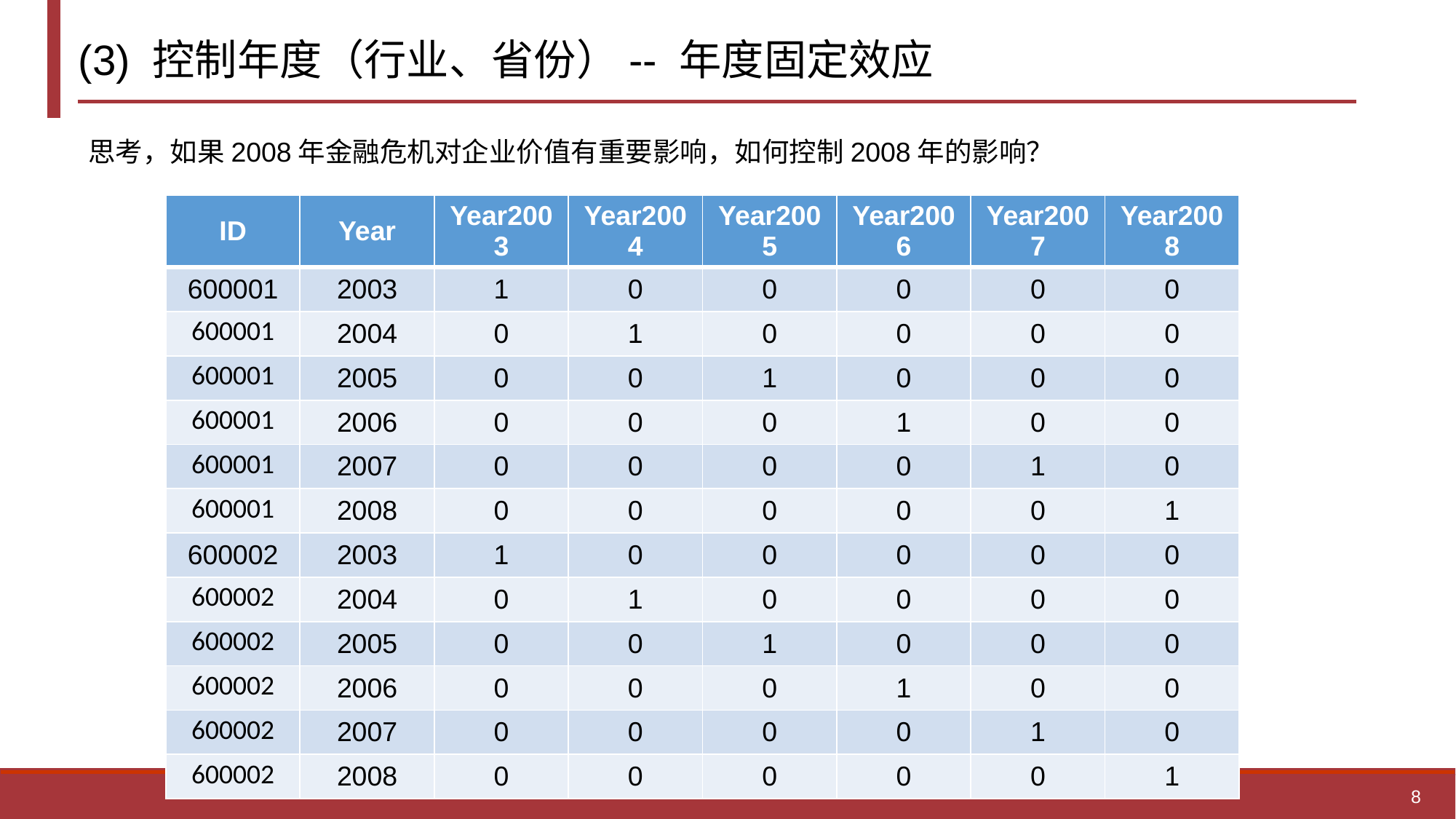

# (3) 控制年度（行业、省份）-- 年度固定效应
思考，如果2008年金融危机对企业价值有重要影响，如何控制2008年的影响？
| ID | Year | Year2003 | Year2004 | Year2005 | Year2006 | Year2007 | Year2008 |
| --- | --- | --- | --- | --- | --- | --- | --- |
| 600001 | 2003 | 1 | 0 | 0 | 0 | 0 | 0 |
| 600001 | 2004 | 0 | 1 | 0 | 0 | 0 | 0 |
| 600001 | 2005 | 0 | 0 | 1 | 0 | 0 | 0 |
| 600001 | 2006 | 0 | 0 | 0 | 1 | 0 | 0 |
| 600001 | 2007 | 0 | 0 | 0 | 0 | 1 | 0 |
| 600001 | 2008 | 0 | 0 | 0 | 0 | 0 | 1 |
| 600002 | 2003 | 1 | 0 | 0 | 0 | 0 | 0 |
| 600002 | 2004 | 0 | 1 | 0 | 0 | 0 | 0 |
| 600002 | 2005 | 0 | 0 | 1 | 0 | 0 | 0 |
| 600002 | 2006 | 0 | 0 | 0 | 1 | 0 | 0 |
| 600002 | 2007 | 0 | 0 | 0 | 0 | 1 | 0 |
| 600002 | 2008 | 0 | 0 | 0 | 0 | 0 | 1 |
8